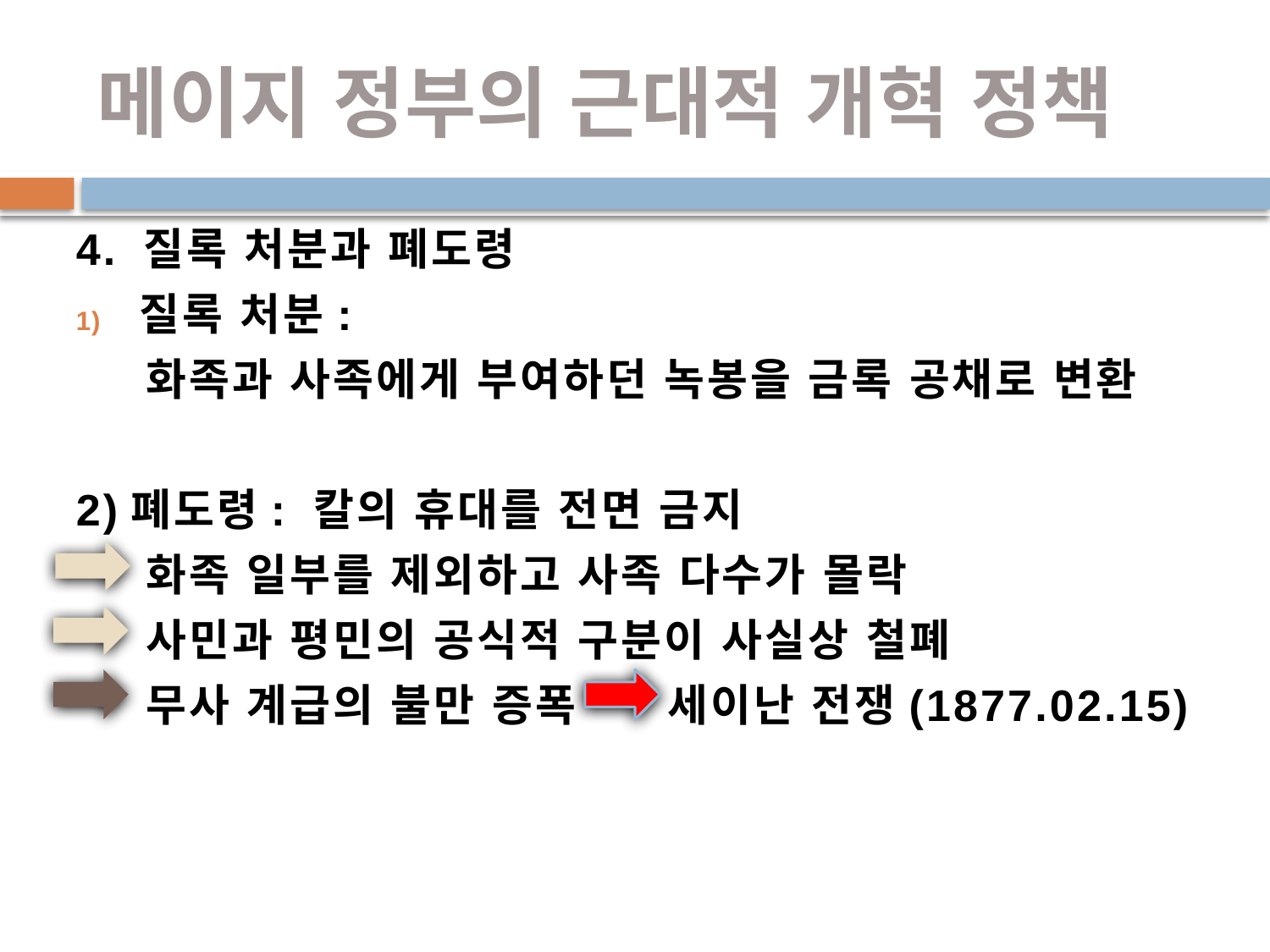

# 메이지 정부의 근대적 개혁 정책
4. 질록 처분과 폐도령
질록 처분:
    화족과 사족에게 부여하던 녹봉을 금록 공채로 변환

2)폐도령: 칼의 휴대를 전면 금지
    화족 일부를 제외하고 사족 다수가 몰락
    사민과 평민의 공식적 구분이 사실상 철폐
    무사 계급의 불만 증폭      세이난 전쟁(1877.02.15)